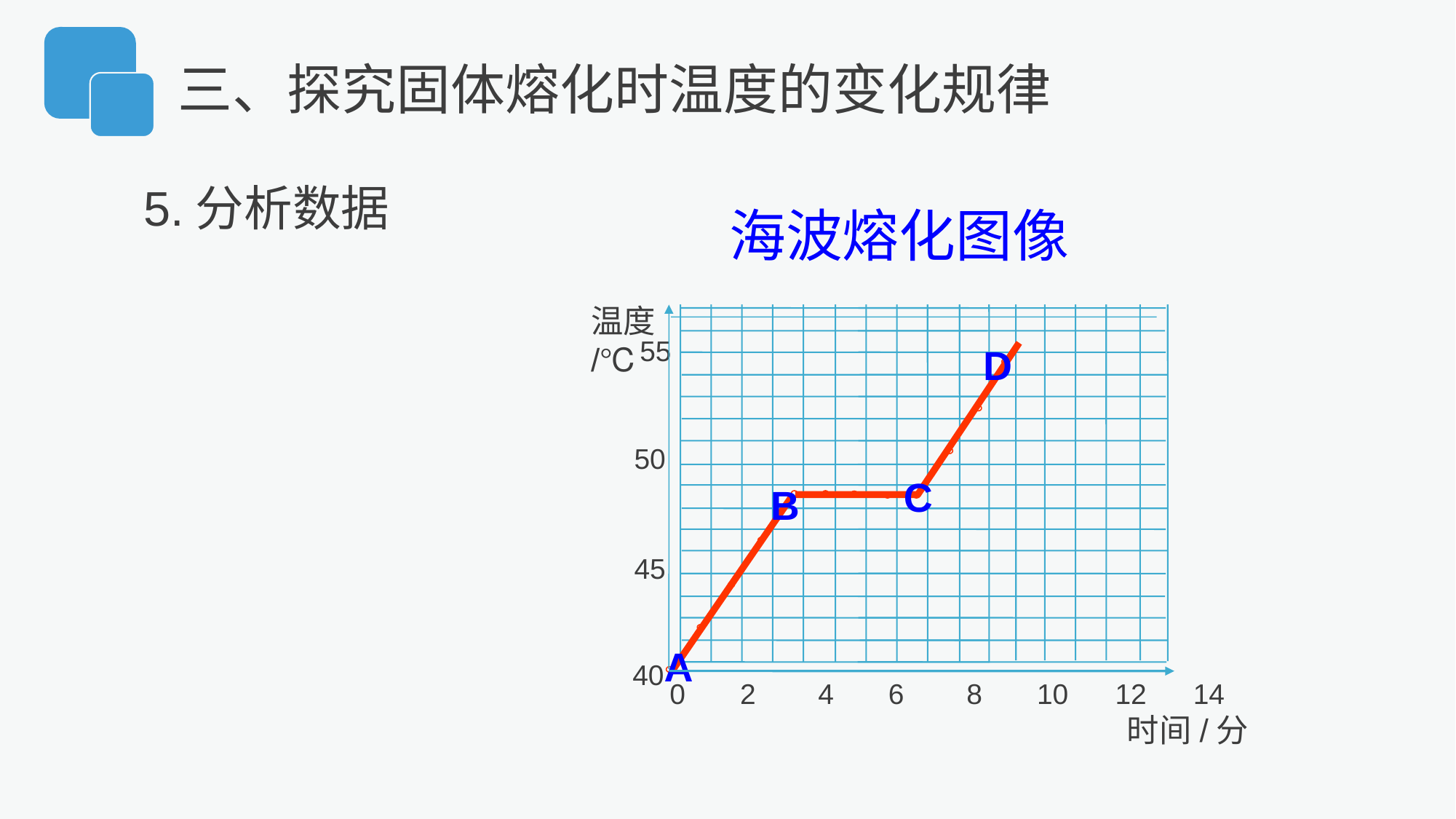

三、探究固体熔化时温度的变化规律

5.分析数据

海波熔化图像

D

C
B

A

温度/℃

55
50
45
40
 0       2        4       6        8       10      12      14
        时间/分